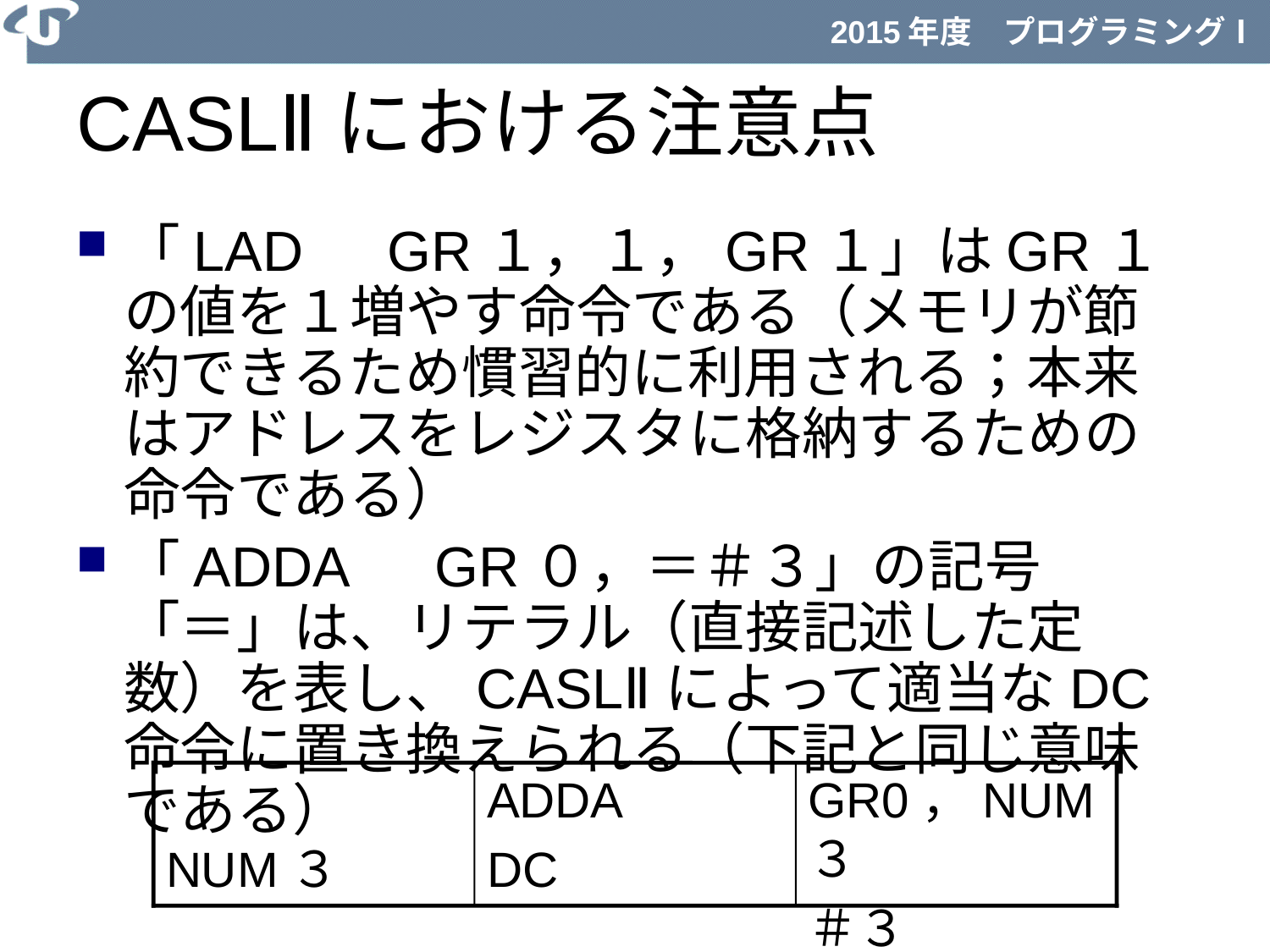

# CASLⅡにおける注意点
「LAD　GR１，１，GR１」はGR１の値を１増やす命令である（メモリが節約できるため慣習的に利用される；本来はアドレスをレジスタに格納するための命令である）
「ADDA　GR０，＝＃３」の記号「＝」は、リテラル（直接記述した定数）を表し、CASLⅡによって適当なDC命令に置き換えられる（下記と同じ意味である）

NUM３

ADDA
DC

GR0，NUM３
＃３